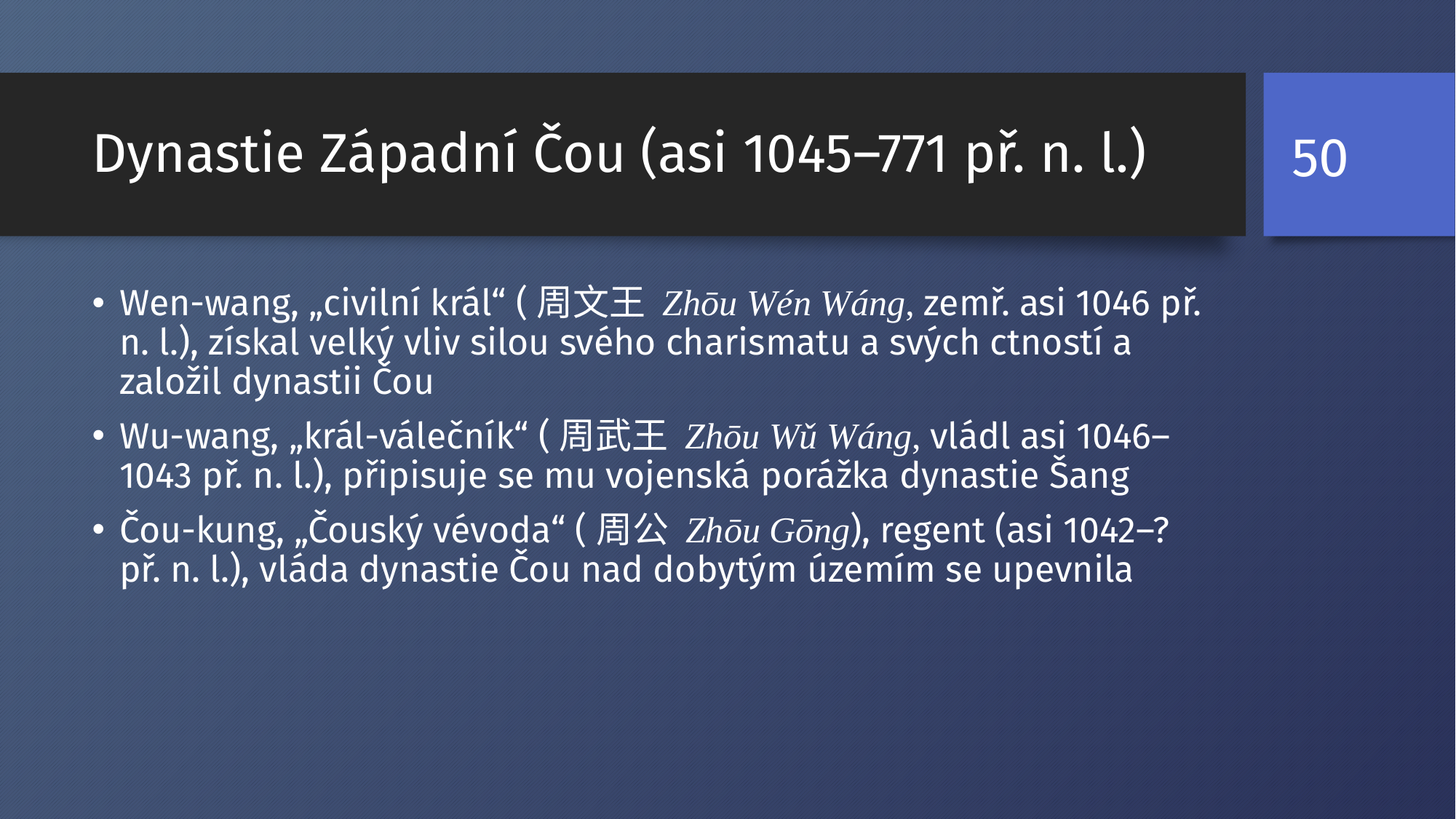

50
# Dynastie Západní Čou (asi 1045–771 př. n. l.)
Wen-wang, „civilní král“ (周文王 Zhōu Wén Wáng, zemř. asi 1046 př. n. l.), získal velký vliv silou svého charismatu a svých ctností a založil dynastii Čou
Wu-wang, „král-válečník“ (周武王 Zhōu Wǔ Wáng, vládl asi 1046–1043 př. n. l.), připisuje se mu vojenská porážka dynastie Šang
Čou-kung, „Čouský vévoda“ (周公 Zhōu Gōng), regent (asi 1042–? př. n. l.), vláda dynastie Čou nad dobytým územím se upevnila